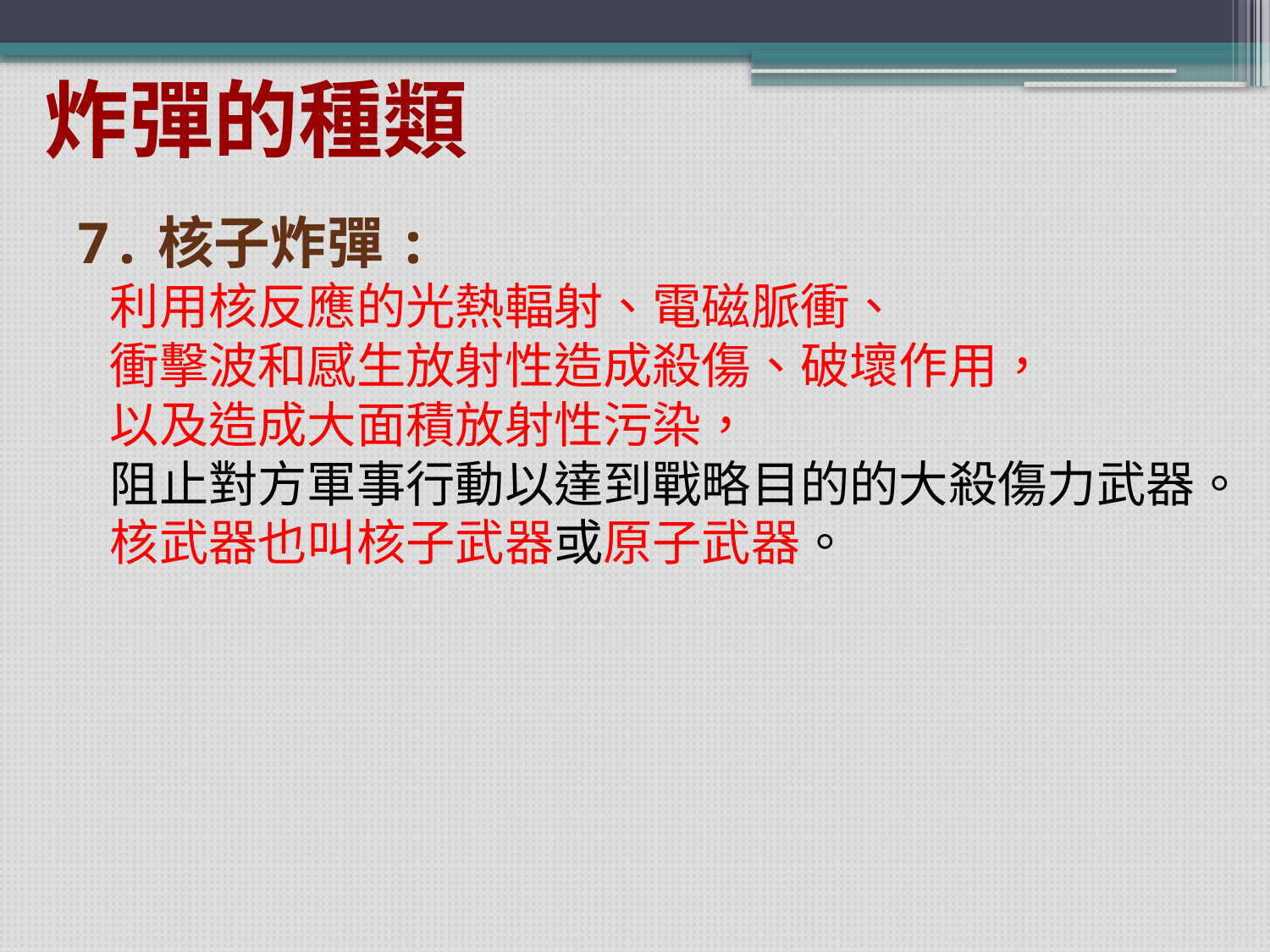

炸彈的種類
7.核子炸彈:
  利用核反應的光熱輻射、電磁脈衝、
  衝擊波和感生放射性造成殺傷、破壞作用，
  以及造成大面積放射性污染，
  阻止對方軍事行動以達到戰略目的的大殺傷力武器。
  核武器也叫核子武器或原子武器。